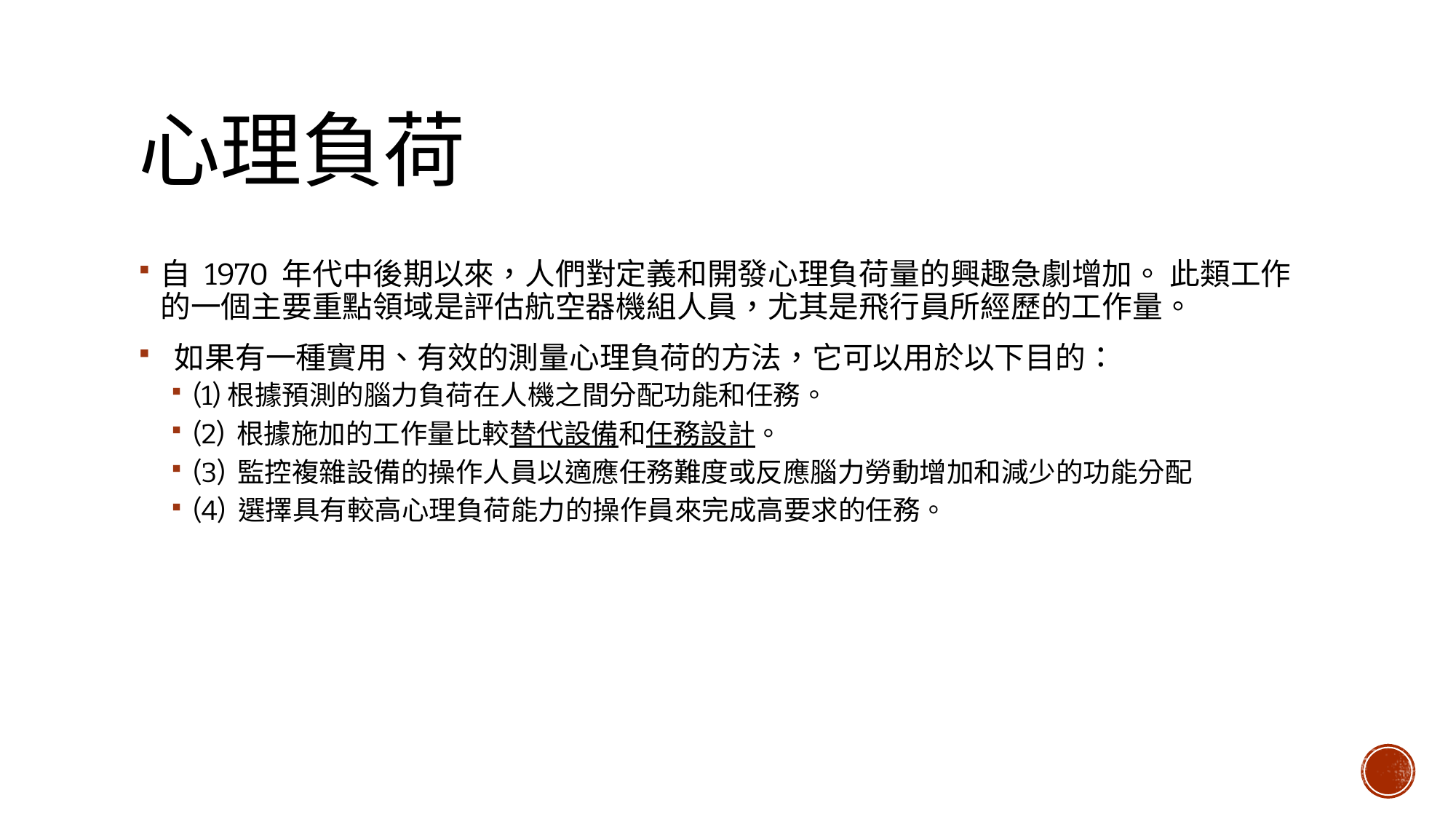

# 心理負荷
自 1970 年代中後期以來，人們對定義和開發心理負荷量的興趣急劇增加。 此類工作的一個主要重點領域是評估航空器機組人員，尤其是飛行員所經歷的工作量。
 如果有一種實用、有效的測量心理負荷的方法，它可以用於以下目的：
(1)根據預測的腦力負荷在人機之間分配功能和任務。
(2) 根據施加的工作量比較替代設備和任務設計。
(3) 監控複雜設備的操作人員以適應任務難度或反應腦力勞動增加和減少的功能分配
(4) 選擇具有較高心理負荷能力的操作員來完成高要求的任務。